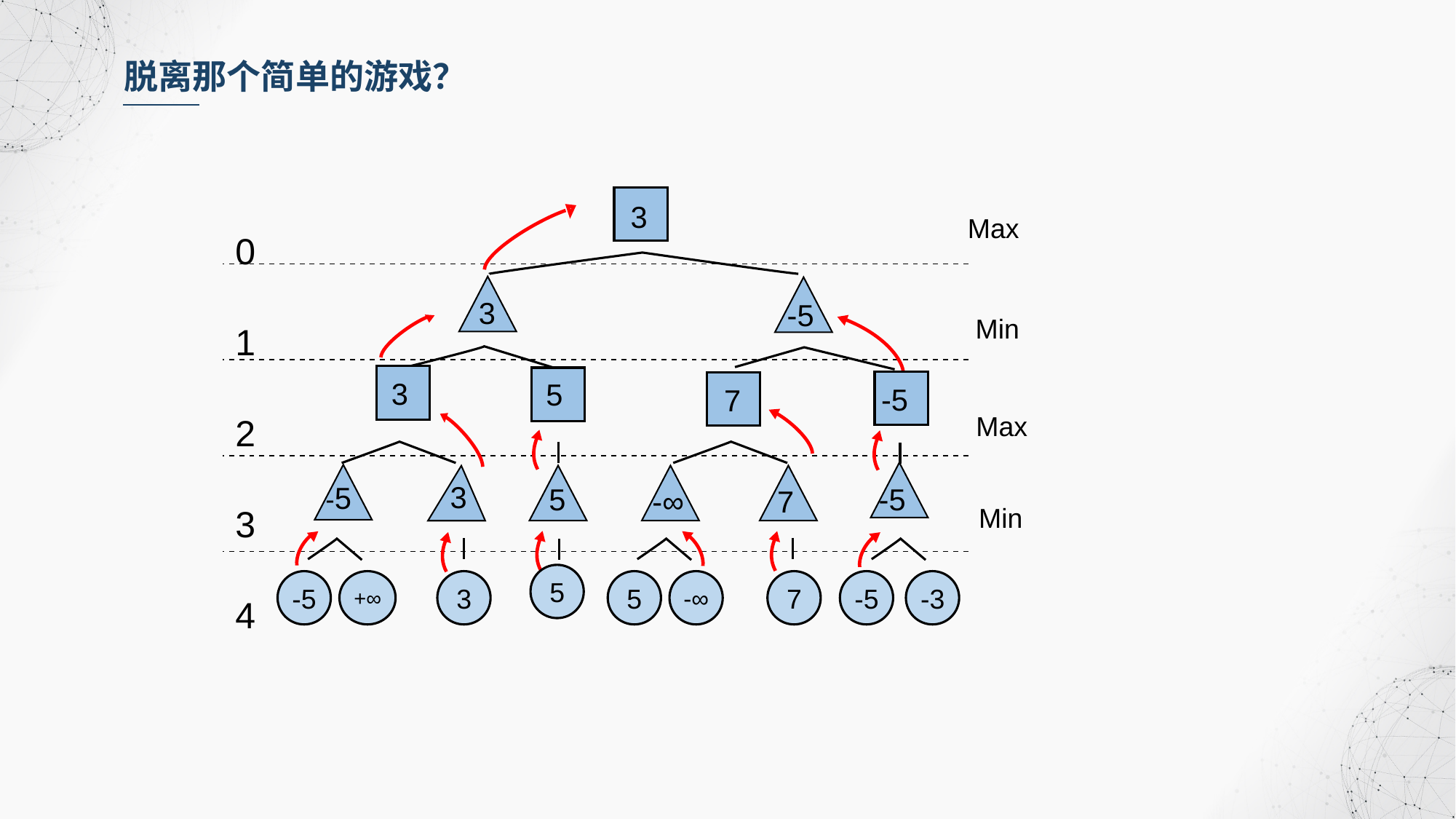

脱离那个简单的游戏？
0
1
2
3
4

 3

Max

 3
 -5
Min

 3

 5

 -5
 7
Max

 3
-5
 -5
 5
 -∞
 7
Min

5
-5
+∞
3
5
-∞
7
-5
-3